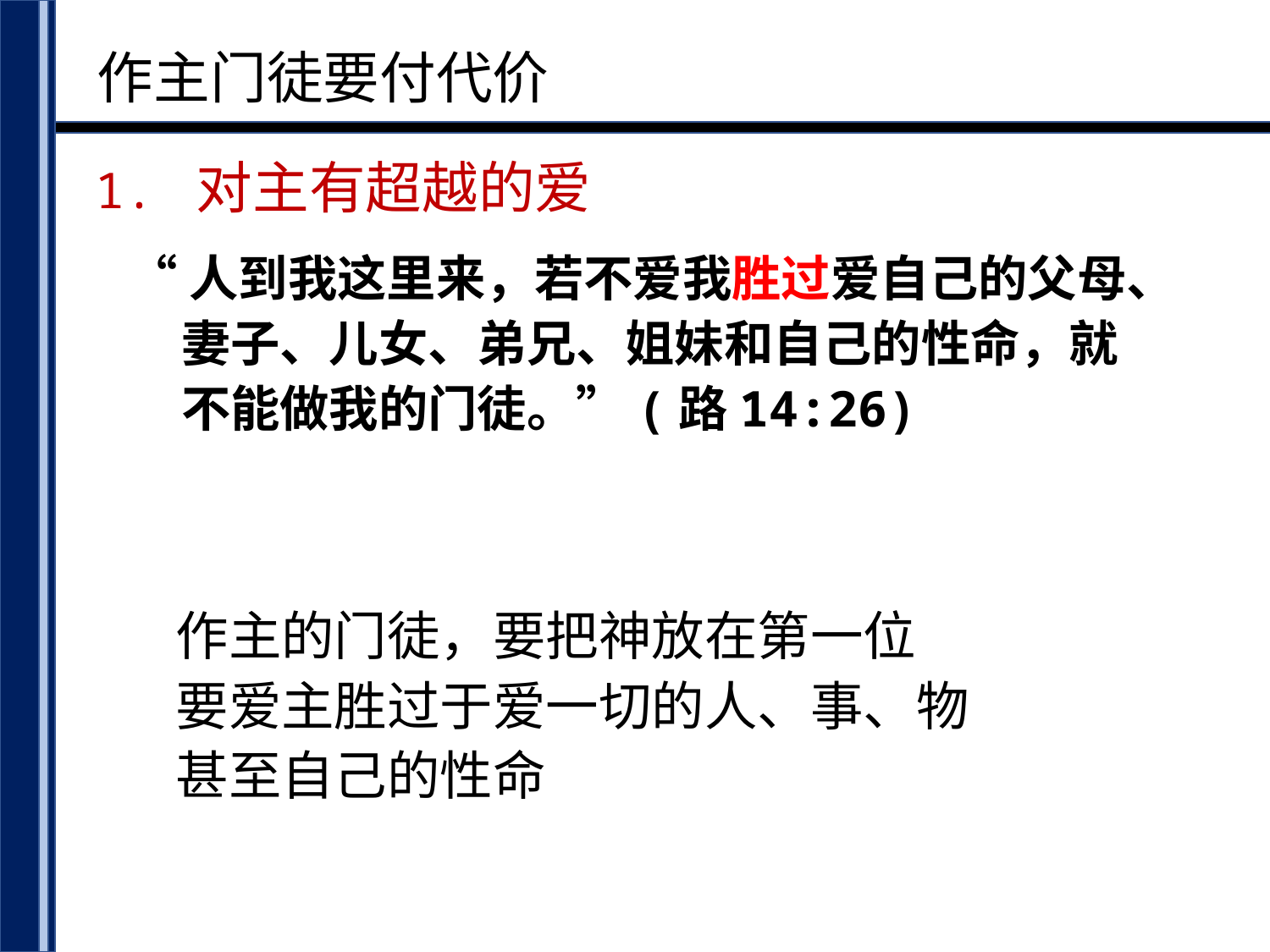

作主门徒要付代价

1. 对主有超越的爱
   “人到我这里来，若不爱我胜过爱自己的父母、
   妻子、儿女、弟兄、姐妹和自己的性命，就
   不能做我的门徒。”(路14:26)
作主的门徒，要把神放在第一位
要爱主胜过于爱一切的人、事、物
甚至自己的性命